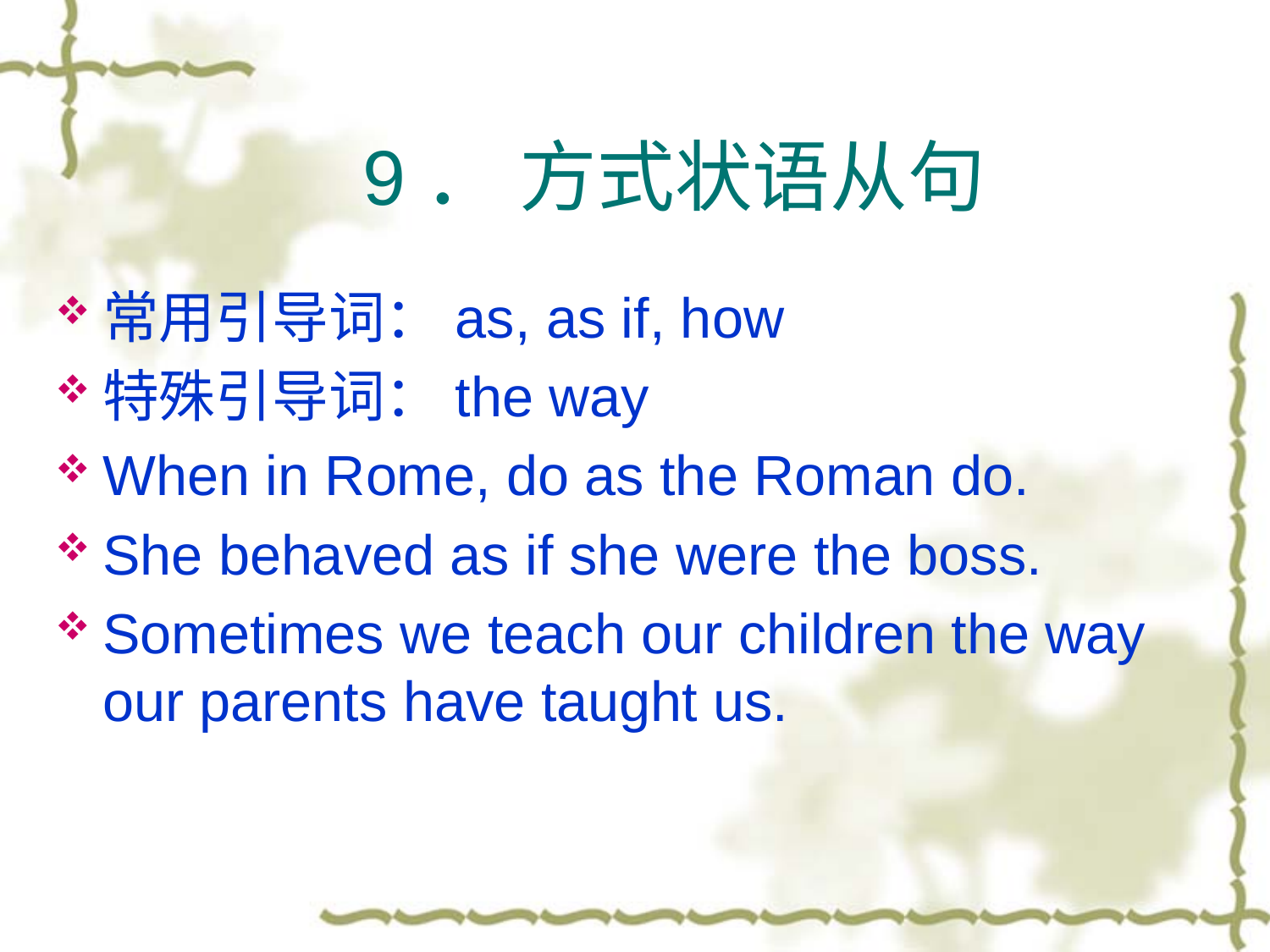

9． 方式状语从句
常用引导词：as, as if, how
特殊引导词：the way
When in Rome, do as the Roman do.
She behaved as if she were the boss.
Sometimes we teach our children the way our parents have taught us.